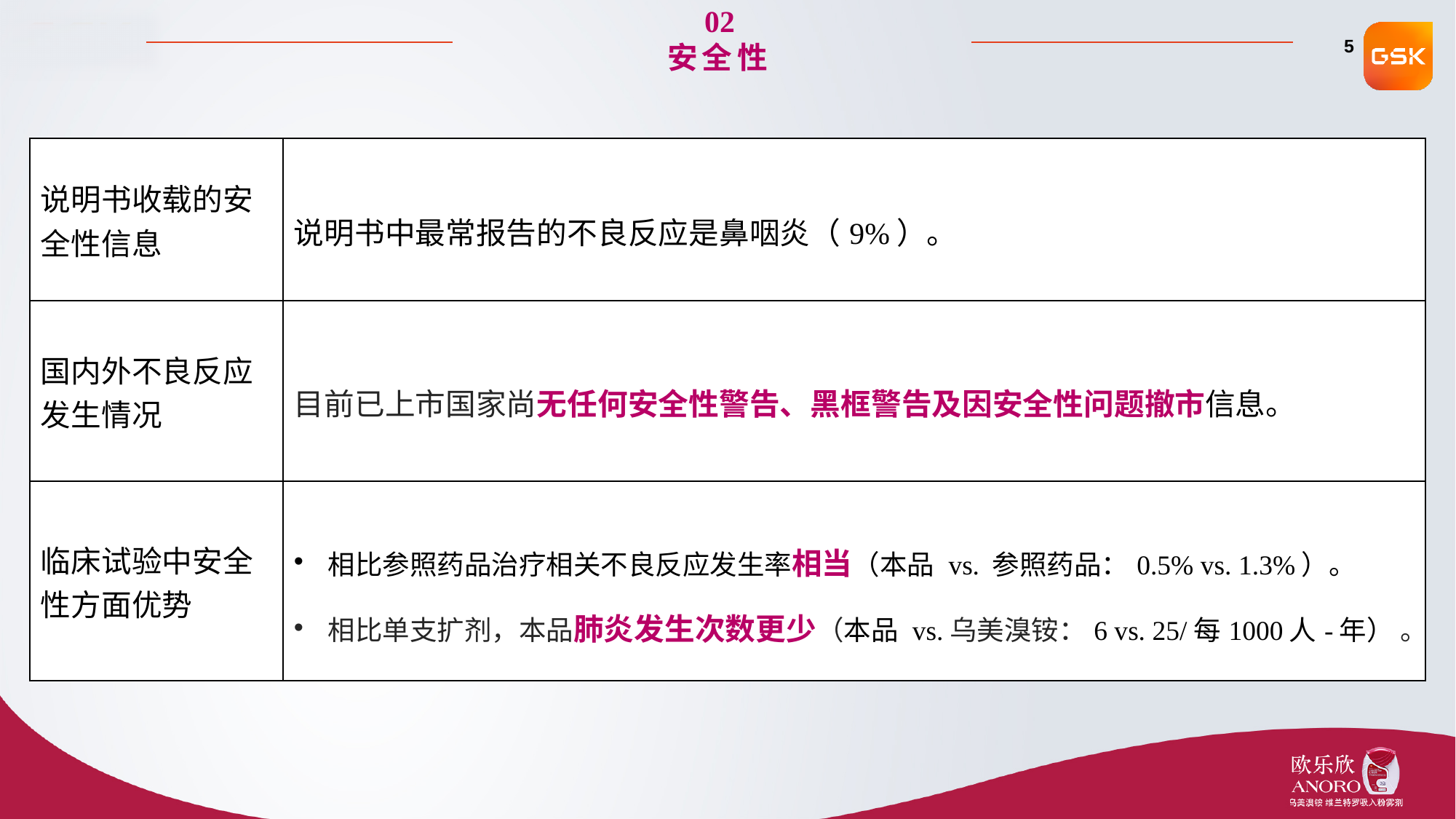

02
安全性
5
| 说明书收载的安全性信息 | 说明书中最常报告的不良反应是鼻咽炎（9%）。 |
| --- | --- |
| 国内外不良反应发生情况 | 目前已上市国家尚无任何安全性警告、黑框警告及因安全性问题撤市信息。 |
| 临床试验中安全性方面优势 | 相比参照药品治疗相关不良反应发生率相当（本品 vs. 参照药品：0.5% vs. 1.3%）。 相比单支扩剂，本品肺炎发生次数更少（本品 vs.乌美溴铵：6 vs. 25/每1000人-年） 。 |